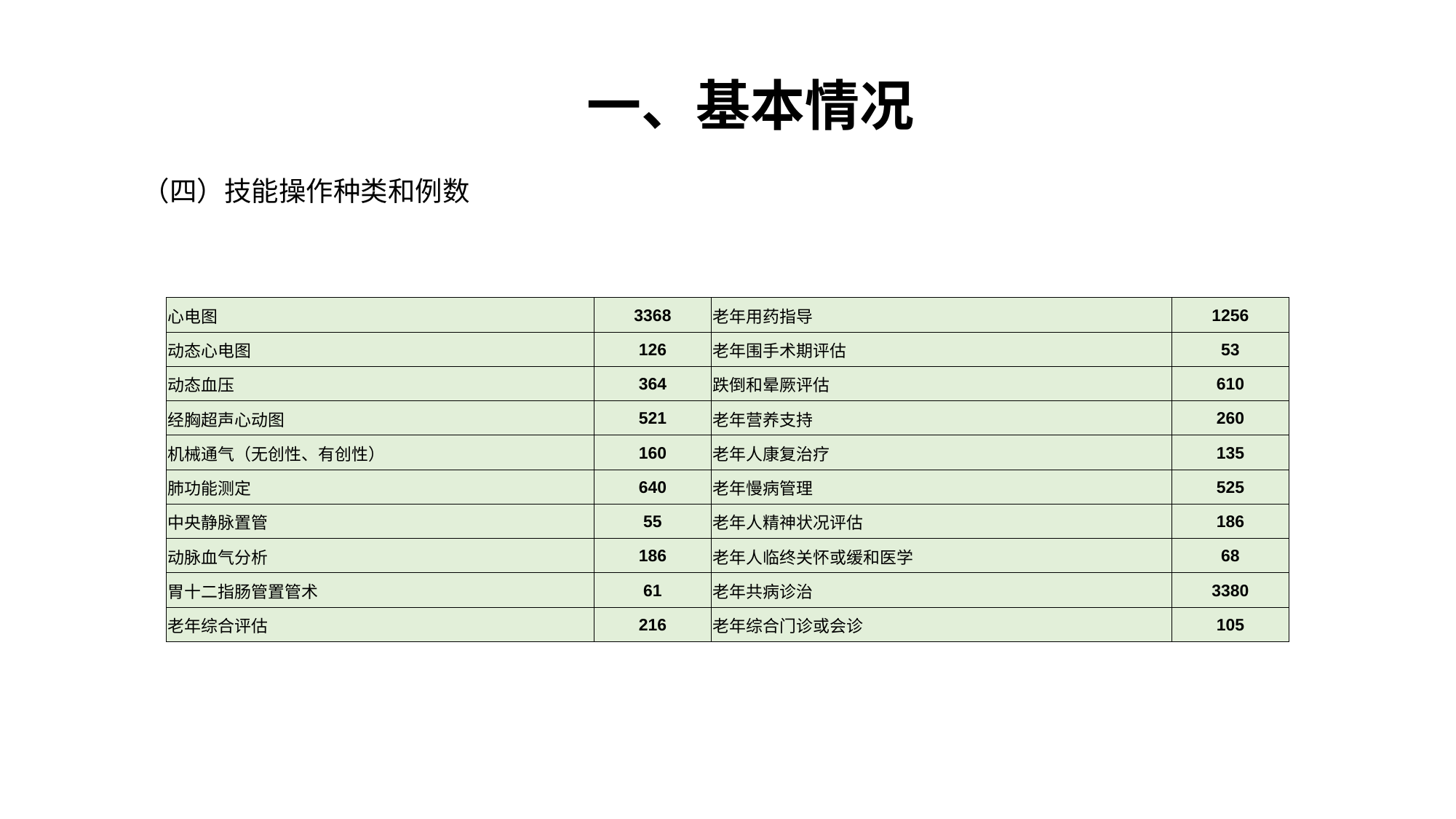

一、基本情况
（四）技能操作种类和例数

| 心电图 | 3368 | 老年用药指导 | 1256 |
| --- | --- | --- | --- |
| 动态心电图 | 126 | 老年围手术期评估 | 53 |
| 动态血压 | 364 | 跌倒和晕厥评估 | 610 |
| 经胸超声心动图 | 521 | 老年营养支持 | 260 |
| 机械通气（无创性、有创性） | 160 | 老年人康复治疗 | 135 |
| 肺功能测定 | 640 | 老年慢病管理 | 525 |
| 中央静脉置管 | 55 | 老年人精神状况评估 | 186 |
| 动脉血气分析 | 186 | 老年人临终关怀或缓和医学 | 68 |
| 胃十二指肠管置管术 | 61 | 老年共病诊治 | 3380 |
| 老年综合评估 | 216 | 老年综合门诊或会诊 | 105 |